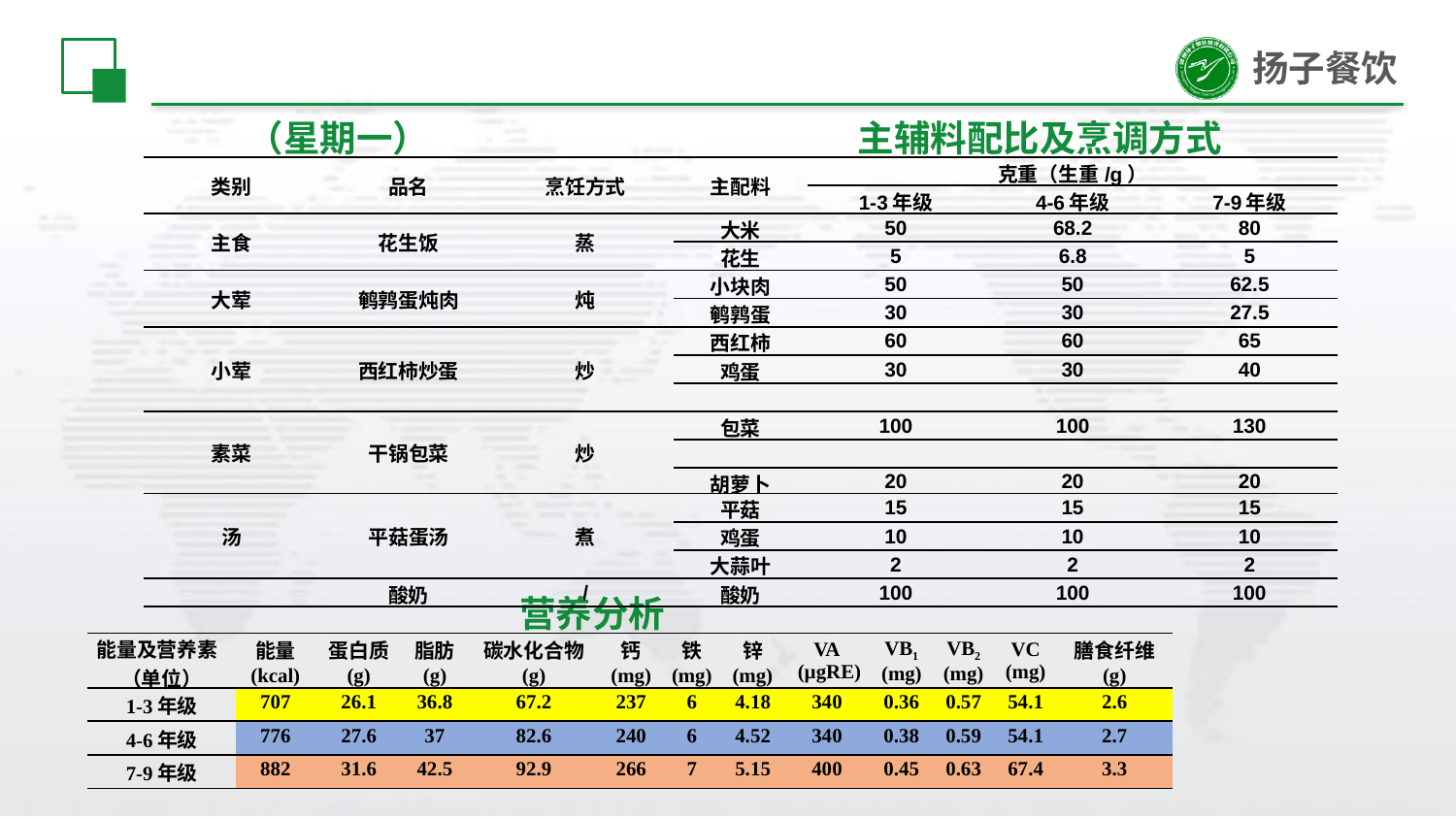

#
（星期一）
主辅料配比及烹调方式
| 类别 | 品名 | 烹饪方式 | 主配料 | 克重（生重/g） |  |  |
| --- | --- | --- | --- | --- | --- | --- |
|  |  |  |  | 1-3年级 | 4-6年级 | 7-9年级 |
| 主食 | 花生饭 | 蒸 | 大米 | 50 | 68.2 | 80 |
|  |  |  | 花生 | 5 | 6.8 | 5 |
| 大荤 | 鹌鹑蛋炖肉 | 炖 | 小块肉 | 50 | 50 | 62.5 |
|  |  |  | 鹌鹑蛋 | 30 | 30 | 27.5 |
| 小荤 | 西红柿炒蛋 | 炒 | 西红柿 | 60 | 60 | 65 |
|  |  |  | 鸡蛋 | 30 | 30 | 40 |
|  |  |  |  |  |  |  |
| 素菜 | 干锅包菜 | 炒 | 包菜 | 100 | 100 | 130 |
|  |  |  |  |  |  |  |
|  |  |  | 胡萝卜 | 20 | 20 | 20 |
| 汤 | 平菇蛋汤 | 煮 | 平菇 | 15 | 15 | 15 |
|  |  |  | 鸡蛋 | 10 | 10 | 10 |
|  |  |  | 大蒜叶 | 2 | 2 | 2 |
|  | 酸奶 | / | 酸奶 | 100 | 100 | 100 |
营养分析
| 能量及营养素 （单位） | 能量 (kcal) | 蛋白质 (g) | 脂肪 (g) | 碳水化合物 (g) | 钙 (mg) | 铁 (mg) | 锌 (mg) | VA (µgRE) | VB1 (mg) | VB2 (mg) | VC (mg) | 膳食纤维 (g) |
| --- | --- | --- | --- | --- | --- | --- | --- | --- | --- | --- | --- | --- |
| 1-3年级 | 707 | 26.1 | 36.8 | 67.2 | 237 | 6 | 4.18 | 340 | 0.36 | 0.57 | 54.1 | 2.6 |
| 4-6年级 | 776 | 27.6 | 37 | 82.6 | 240 | 6 | 4.52 | 340 | 0.38 | 0.59 | 54.1 | 2.7 |
| 7-9年级 | 882 | 31.6 | 42.5 | 92.9 | 266 | 7 | 5.15 | 400 | 0.45 | 0.63 | 67.4 | 3.3 |